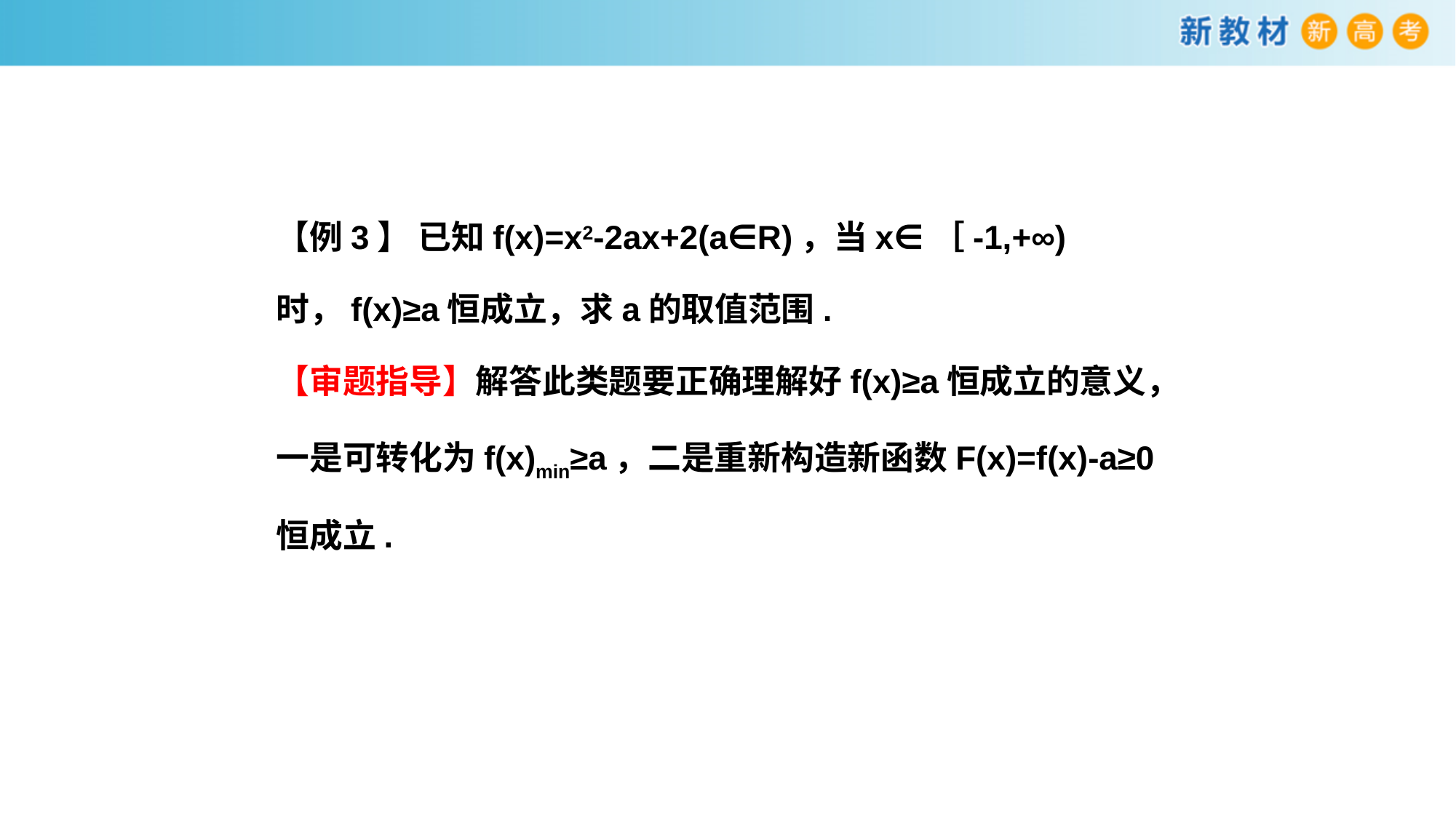

【例3】 已知f(x)=x2-2ax+2(a∈R)，当x∈［-1,+∞)时，f(x)≥a恒成立，求a的取值范围.
【审题指导】解答此类题要正确理解好f(x)≥a恒成立的意义，一是可转化为f(x)min≥a，二是重新构造新函数F(x)=f(x)-a≥0恒成立.